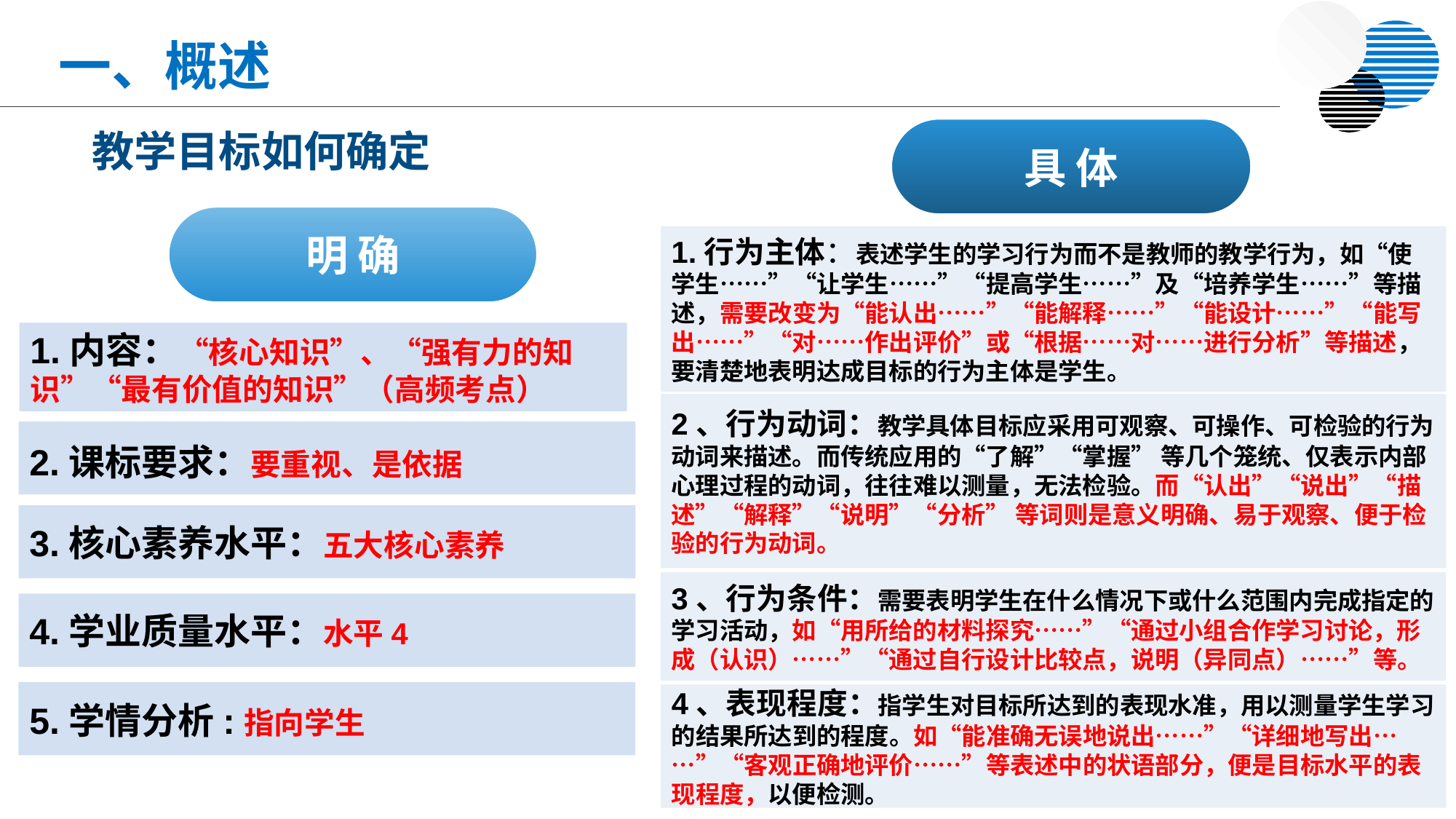

一、概述
具 体
1.行为主体：表述学生的学习行为而不是教师的教学行为，如“使学生……”“让学生……”“提高学生……”及“培养学生……”等描述，需要改变为“能认出……”“能解释……”“能设计……”“能写出……”“对……作出评价”或“根据……对……进行分析”等描述，要清楚地表明达成目标的行为主体是学生。
2、行为动词：教学具体目标应采用可观察、可操作、可检验的行为动词来描述。而传统应用的“了解”“掌握” 等几个笼统、仅表示内部心理过程的动词，往往难以测量，无法检验。而“认出”“说出”“描述”“解释”“说明”“分析” 等词则是意义明确、易于观察、便于检验的行为动词。
3、行为条件：需要表明学生在什么情况下或什么范围内完成指定的学习活动，如“用所给的材料探究……”“通过小组合作学习讨论，形成（认识）……”“通过自行设计比较点，说明（异同点）……”等。
4、表现程度：指学生对目标所达到的表现水准，用以测量学生学习的结果所达到的程度。如“能准确无误地说出……”“详细地写出……”“客观正确地评价……”等表述中的状语部分，便是目标水平的表现程度，以便检测。
教学目标如何确定
明 确

1.内容：“核心知识”、“强有力的知识”“最有价值的知识”（高频考点）

2.课标要求：要重视、是依据

3.核心素养水平：五大核心素养

4.学业质量水平：水平4

5.学情分析:指向学生